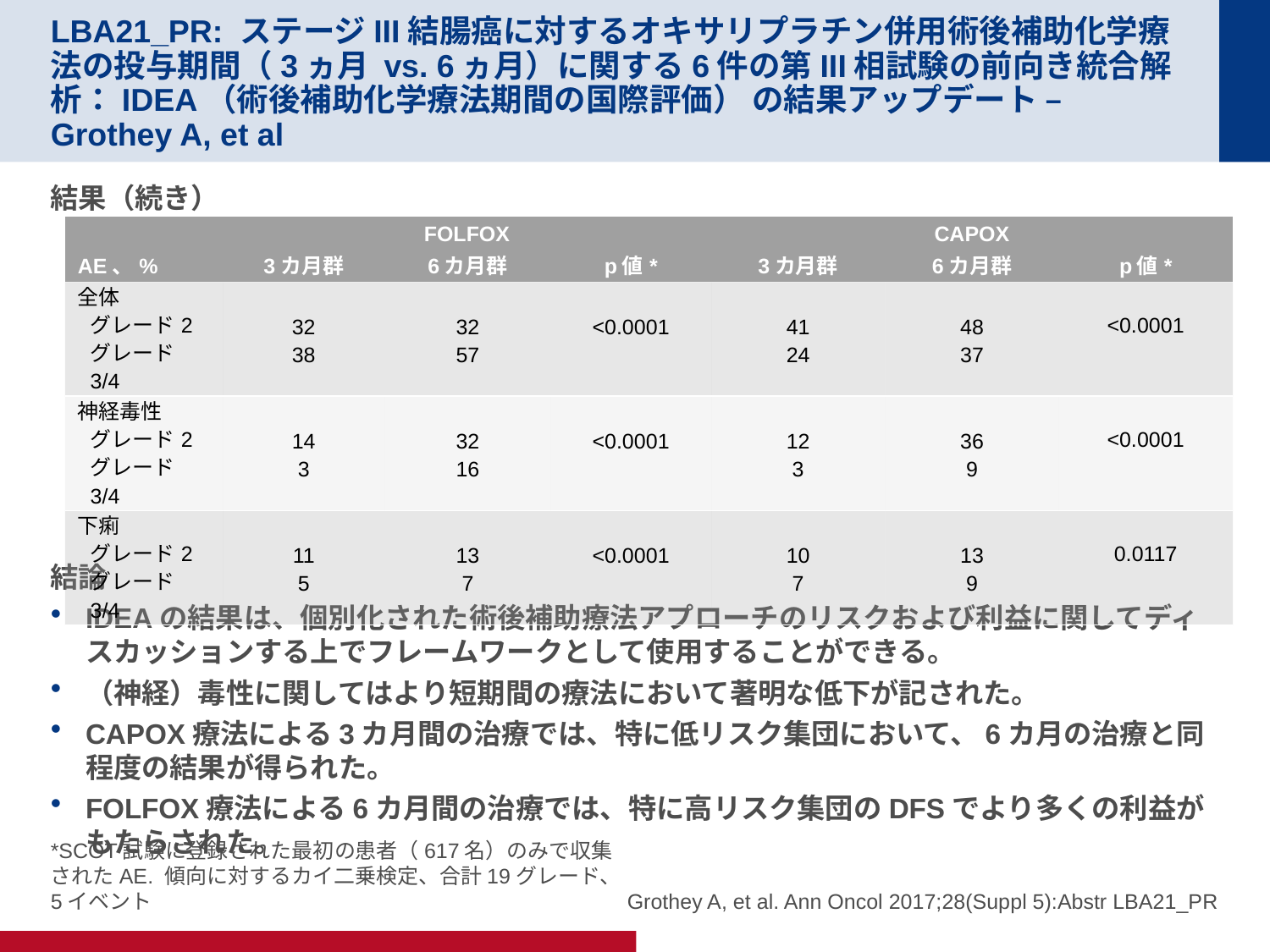

# LBA21_PR: ステージIII結腸癌に対するオキサリプラチン併用術後補助化学療法の投与期間（3ヵ月 vs. 6ヵ月）に関する6件の第III相試験の前向き統合解析：IDEA（術後補助化学療法期間の国際評価） の結果アップデート – Grothey A, et al
結果（続き）
結論
IDEAの結果は、個別化された術後補助療法アプローチのリスクおよび利益に関してディスカッションする上でフレームワークとして使用することができる。
（神経）毒性に関してはより短期間の療法において著明な低下が記された。
CAPOX療法による3カ月間の治療では、特に低リスク集団において、6カ月の治療と同程度の結果が得られた。
FOLFOX療法による6カ月間の治療では、特に高リスク集団のDFSでより多くの利益がもたらされた。

| AE、% | FOLFOX |  |  | CAPOX |  |  |
| --- | --- | --- | --- | --- | --- | --- |
|  | 3カ月群 | 6カ月群 | p値\* | 3カ月群 | 6カ月群 | p値\* |
| 全体 グレード2 グレード 3/4 | 32 38 | 32 57 | <0.0001 | 41 24 | 48 37 | <0.0001 |
| 神経毒性 グレード2 グレード 3/4 | 14 3 | 32 16 | <0.0001 | 12 3 | 36 9 | <0.0001 |
| 下痢 グレード2 グレード 3/4 | 11 5 | 13 7 | <0.0001 | 10 7 | 13 9 | 0.0117 |
*SCOT試験に登録された最初の患者（617名）のみで収集されたAE. 傾向に対するカイ二乗検定、合計19グレード、5イベント
Grothey A, et al. Ann Oncol 2017;28(Suppl 5):Abstr LBA21_PR